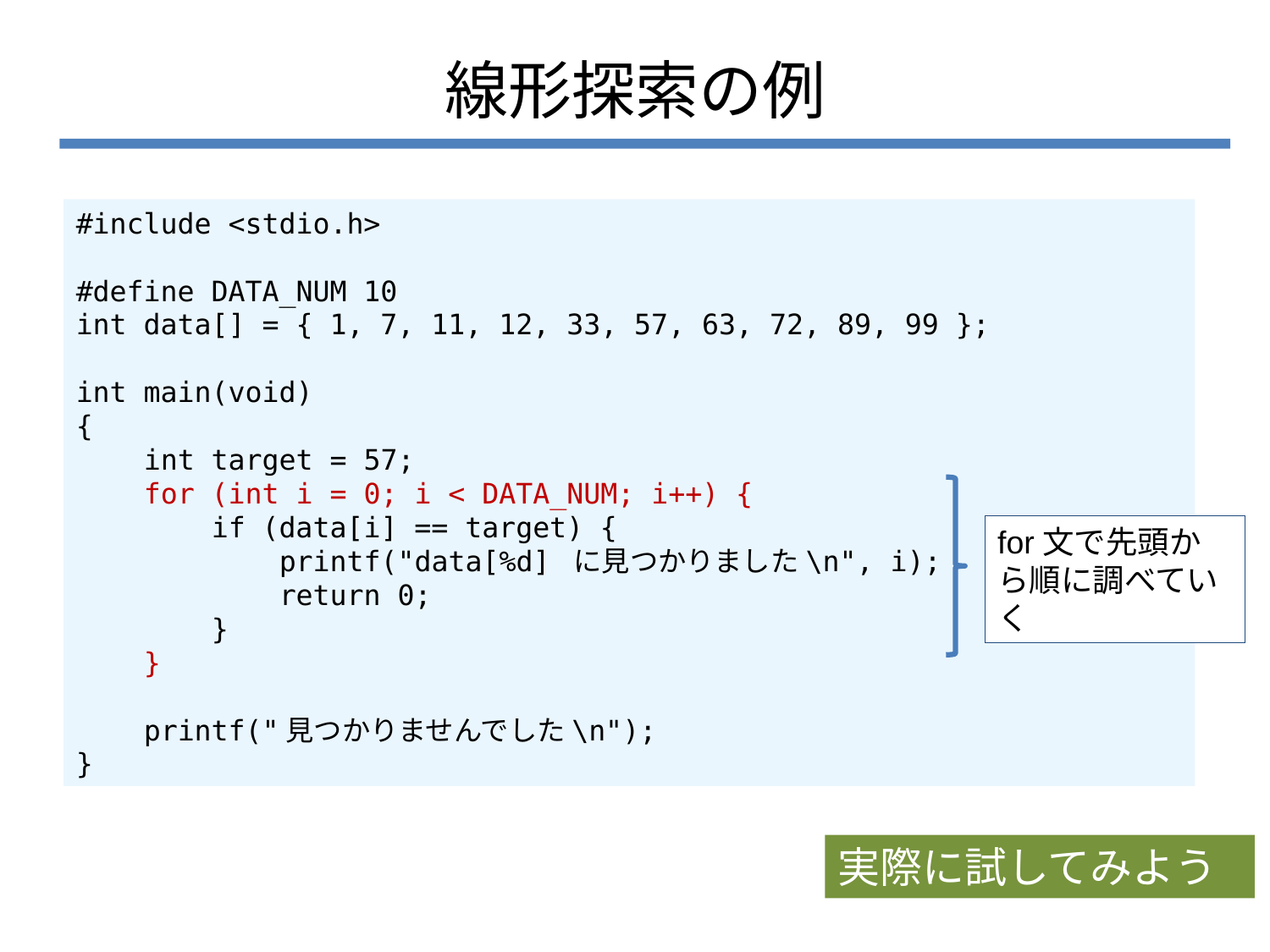

# 線形探索の例
#include <stdio.h>

#define DATA_NUM 10
int data[] = { 1, 7, 11, 12, 33, 57, 63, 72, 89, 99 };

int main(void)
{
    int target = 57;
    for (int i = 0; i < DATA_NUM; i++) {
        if (data[i] == target) {
            printf("data[%d] に見つかりました\n", i);
            return 0;
        }
    }

    printf("見つかりませんでした\n");
}

for文で先頭から順に調べていく
実際に試してみよう